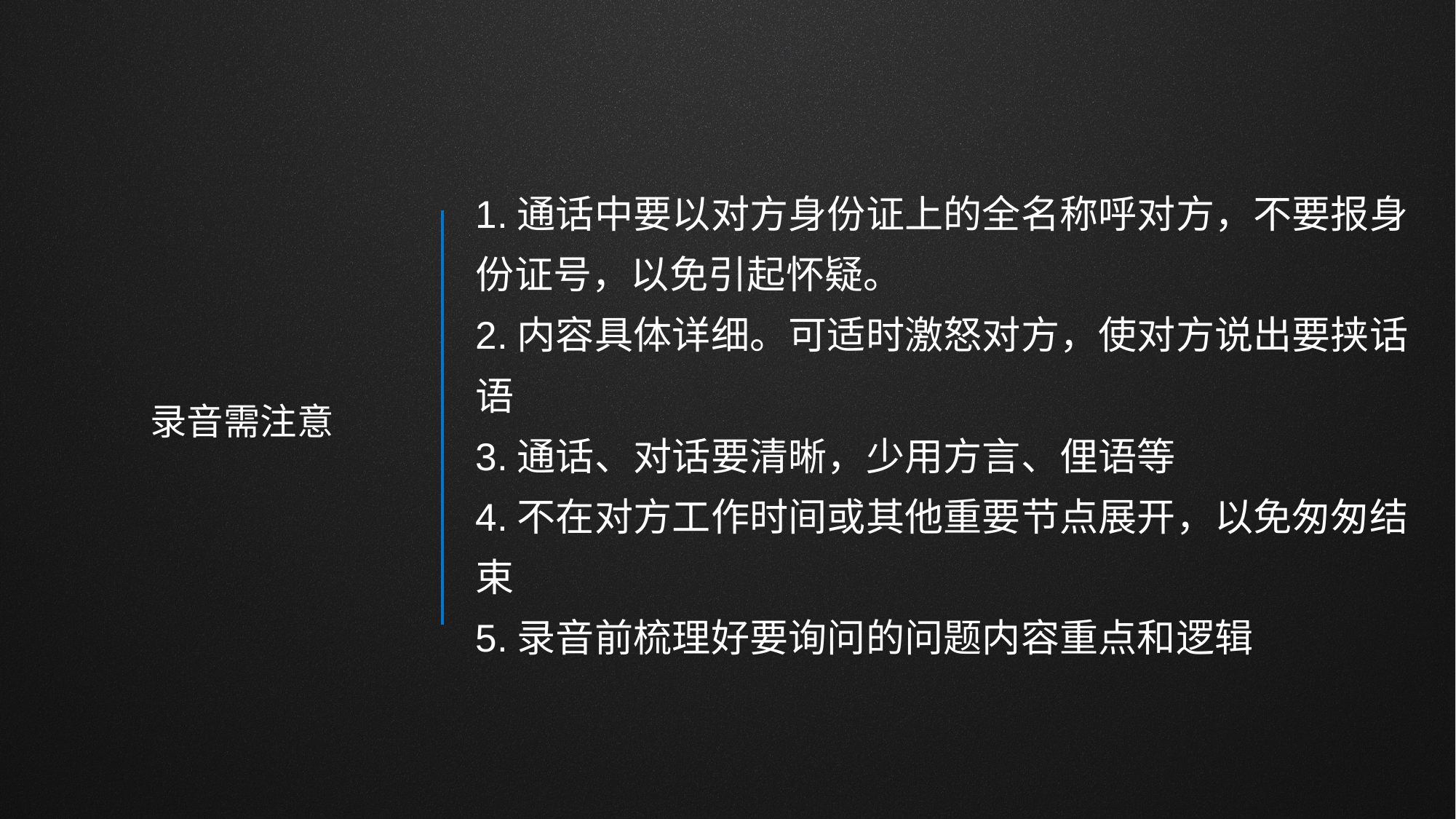

1.通话中要以对方身份证上的全名称呼对方，不要报身份证号，以免引起怀疑。
2.内容具体详细。可适时激怒对方，使对方说出要挟话语
3.通话、对话要清晰，少用方言、俚语等
4.不在对方工作时间或其他重要节点展开，以免匆匆结束
5.录音前梳理好要询问的问题内容重点和逻辑

录音需注意